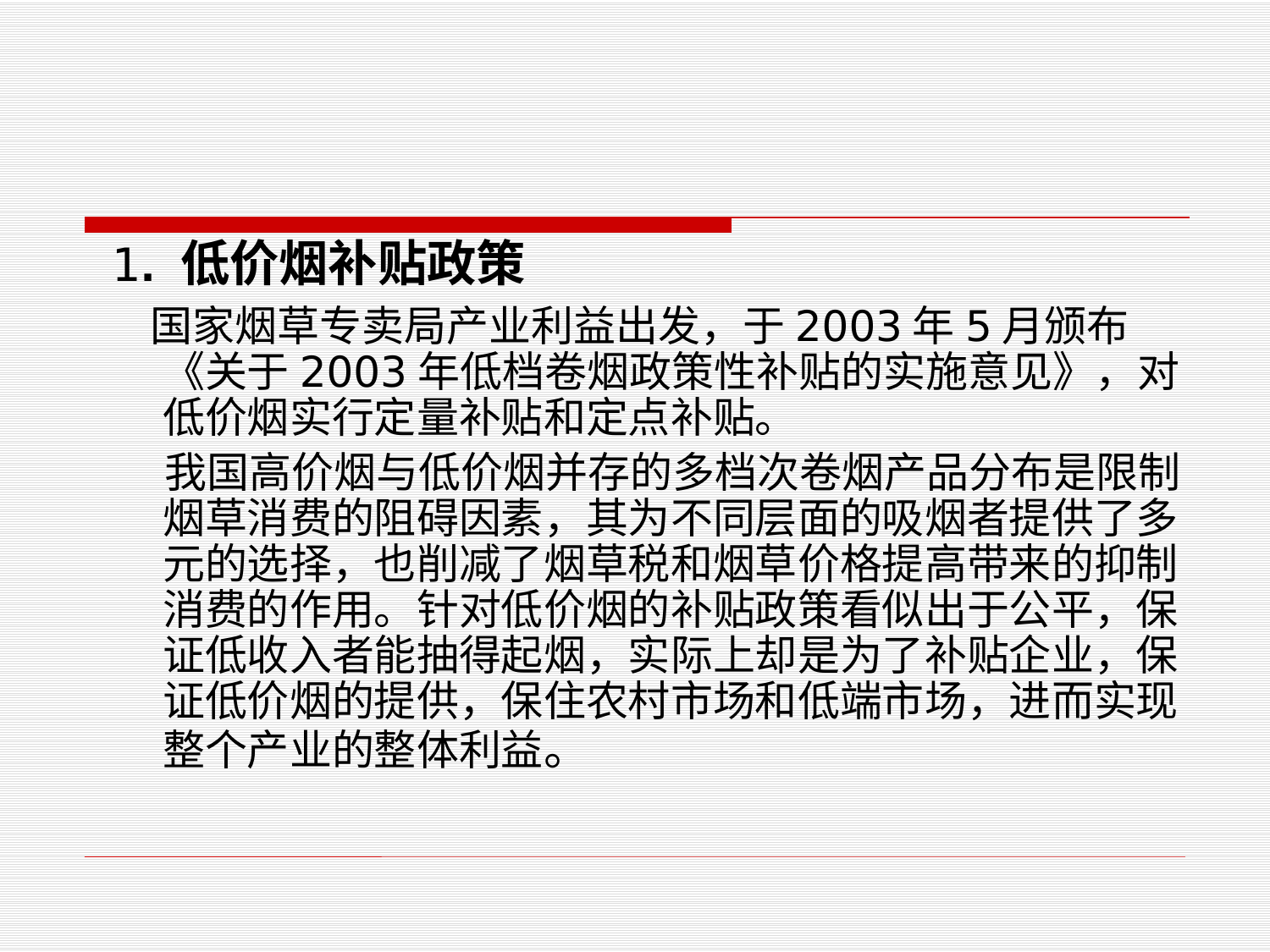

1. 低价烟补贴政策
    国家烟草专卖局产业利益出发，于2003年5月颁布《关于2003年低档卷烟政策性补贴的实施意见》，对低价烟实行定量补贴和定点补贴。
      我国高价烟与低价烟并存的多档次卷烟产品分布是限制烟草消费的阻碍因素，其为不同层面的吸烟者提供了多元的选择，也削减了烟草税和烟草价格提高带来的抑制消费的作用。针对低价烟的补贴政策看似出于公平，保证低收入者能抽得起烟，实际上却是为了补贴企业，保证低价烟的提供，保住农村市场和低端市场，进而实现整个产业的整体利益。